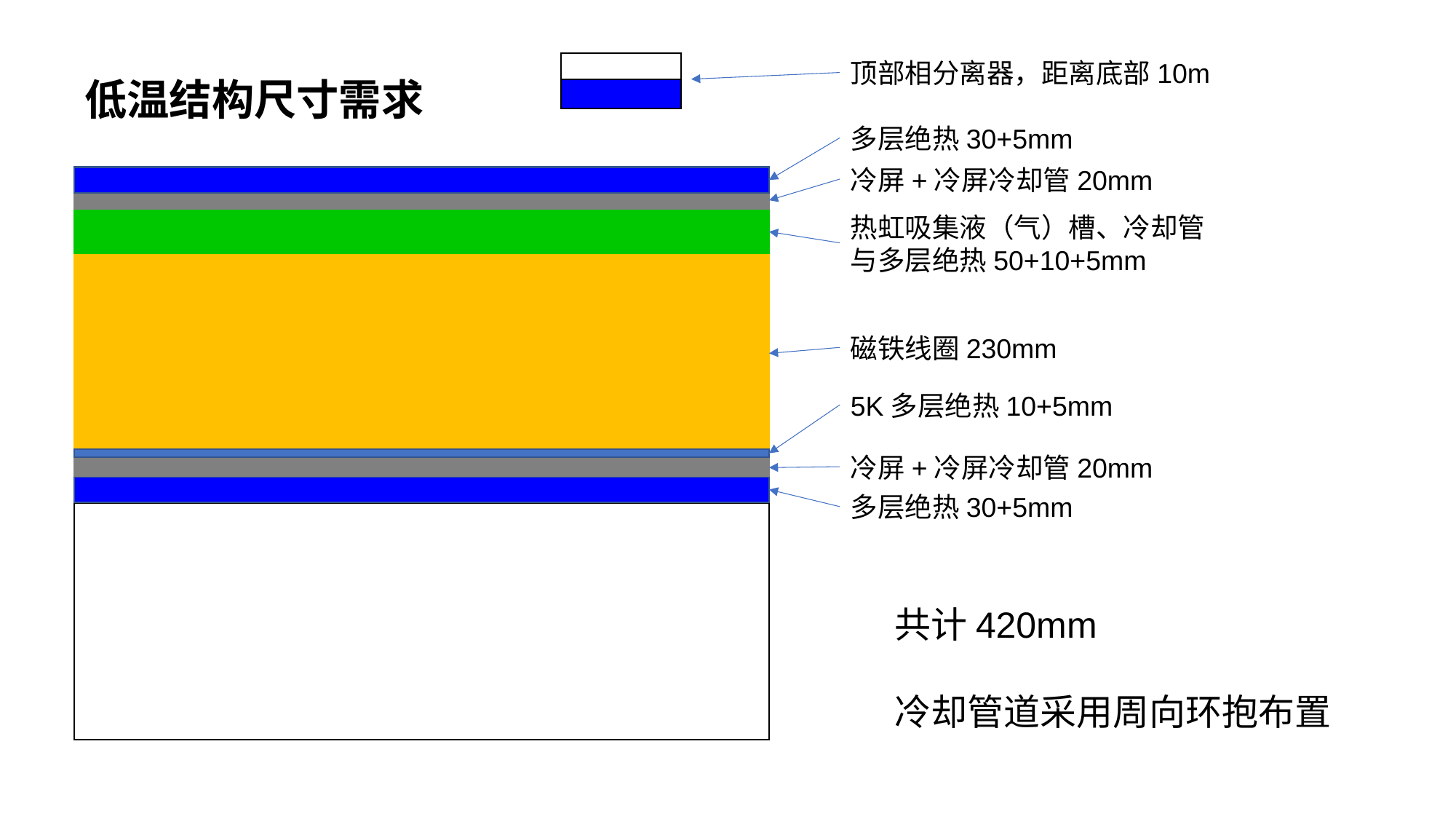

低温结构尺寸需求
顶部相分离器，距离底部10m

多层绝热30+5mm
冷屏+冷屏冷却管20mm

热虹吸集液（气）槽、冷却管与多层绝热50+10+5mm

磁铁线圈230mm
5K多层绝热10+5mm
冷屏+冷屏冷却管20mm

多层绝热30+5mm

共计420mm

冷却管道采用周向环抱布置